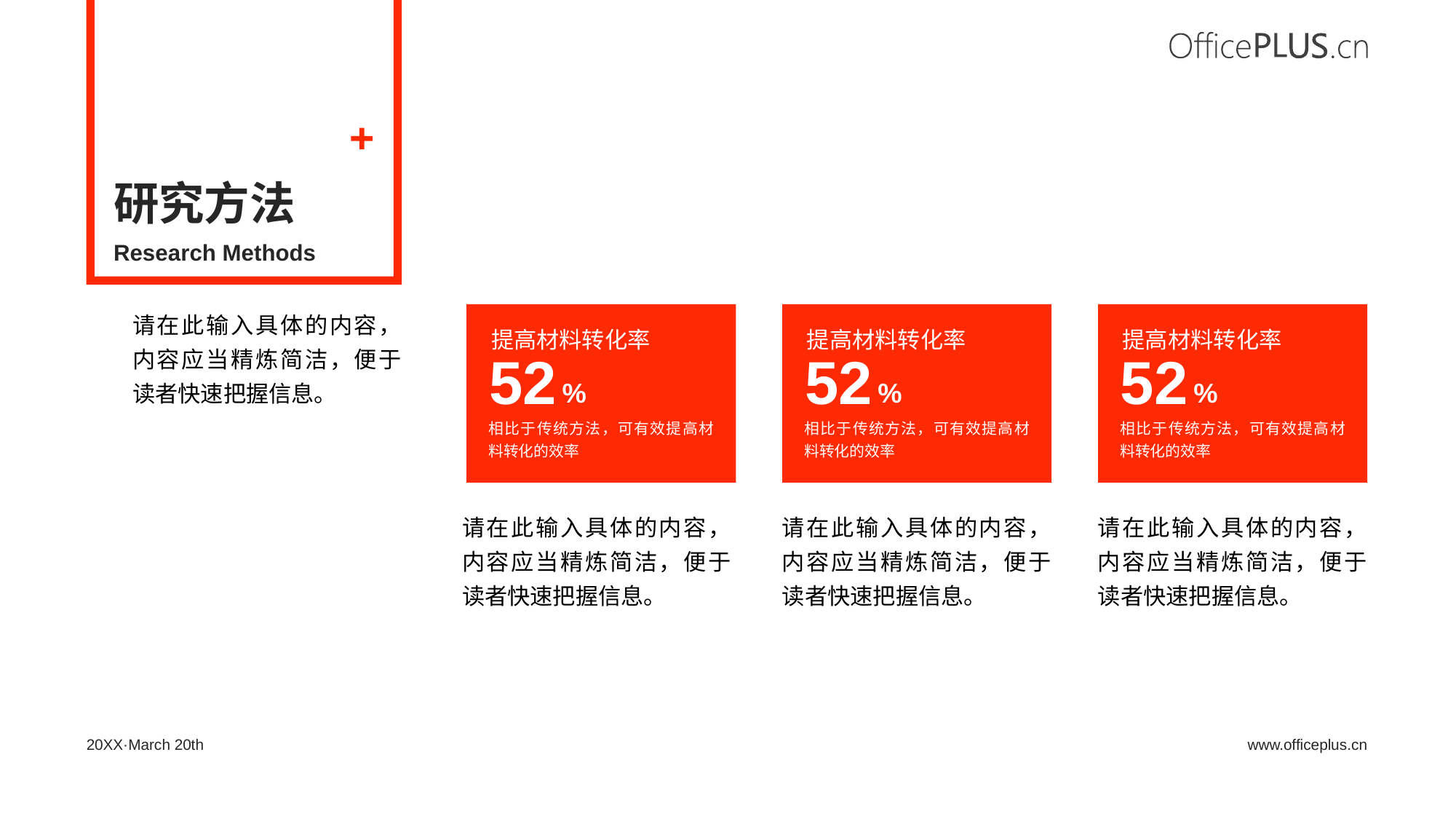

研究方法
Research Methods
请在此输入具体的内容，内容应当精炼简洁，便于读者快速把握信息。

提高材料转化率
提高材料转化率
提高材料转化率
52
52
52
%
%
%
相比于传统方法，可有效提高材料转化的效率
相比于传统方法，可有效提高材料转化的效率
相比于传统方法，可有效提高材料转化的效率
请在此输入具体的内容，内容应当精炼简洁，便于读者快速把握信息。
请在此输入具体的内容，内容应当精炼简洁，便于读者快速把握信息。
请在此输入具体的内容，内容应当精炼简洁，便于读者快速把握信息。

20XX·March 20th